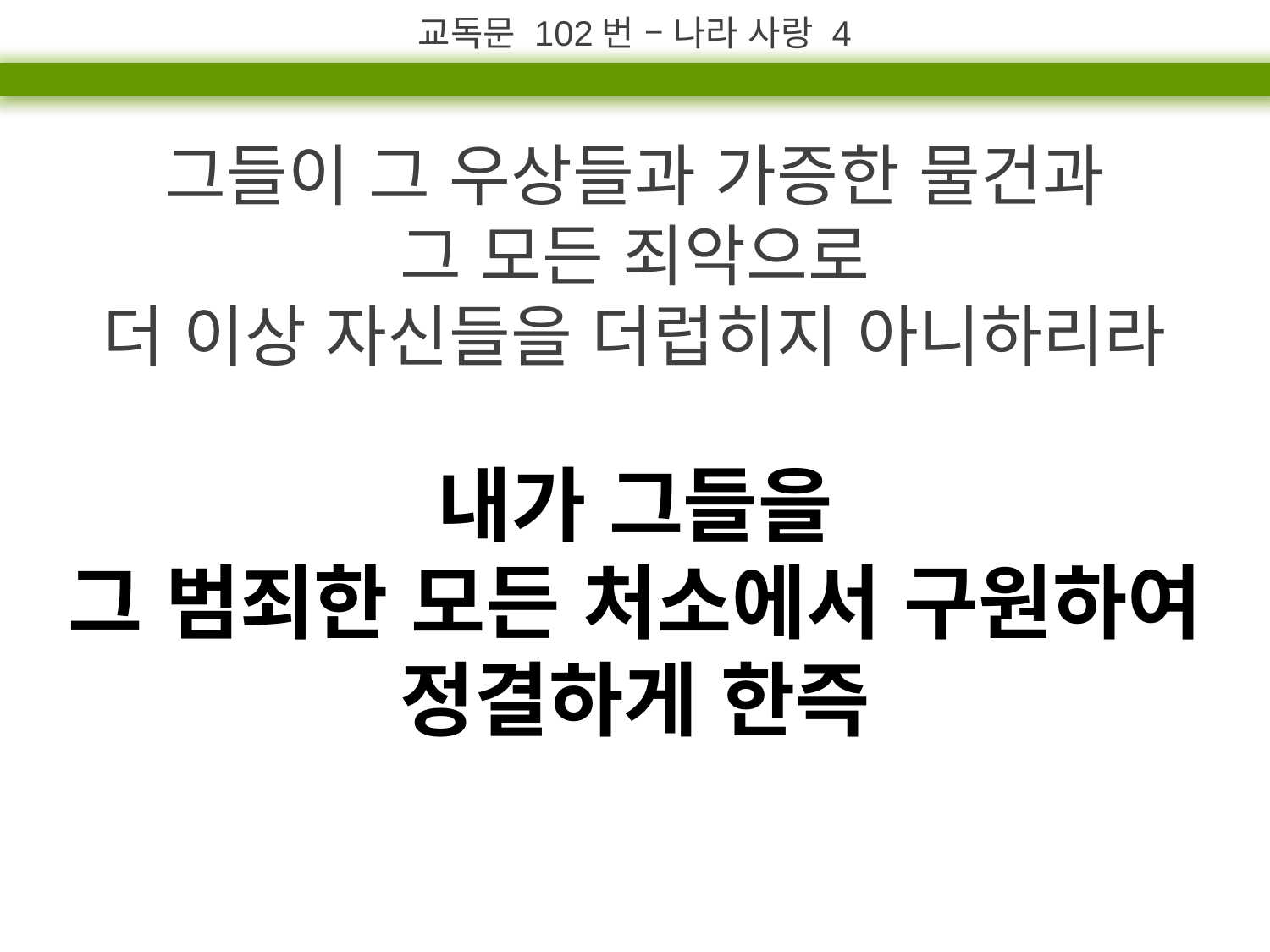

교독문 102번 – 나라 사랑 4

그들이 그 우상들과 가증한 물건과
그 모든 죄악으로
더 이상 자신들을 더럽히지 아니하리라
내가 그들을
그 범죄한 모든 처소에서 구원하여
정결하게 한즉